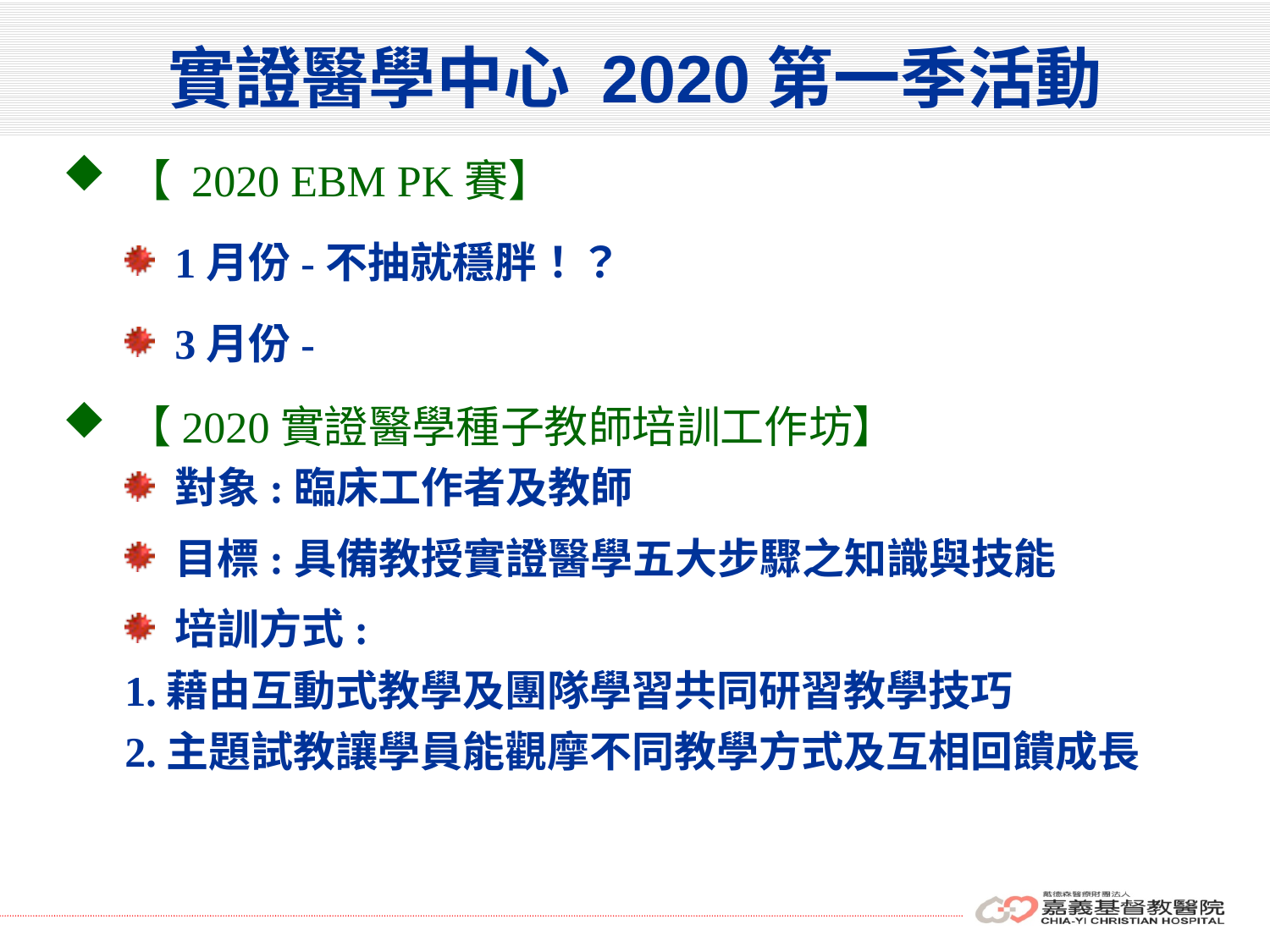

# 實證醫學中心 2020第一季活動
 【 2020 EBM PK賽】
1月份-不抽就穩胖！？
3月份-
 【2020實證醫學種子教師培訓工作坊】
對象:臨床工作者及教師
目標:具備教授實證醫學五大步驟之知識與技能
培訓方式:
1.藉由互動式教學及團隊學習共同研習教學技巧
2.主題試教讓學員能觀摩不同教學方式及互相回饋成長